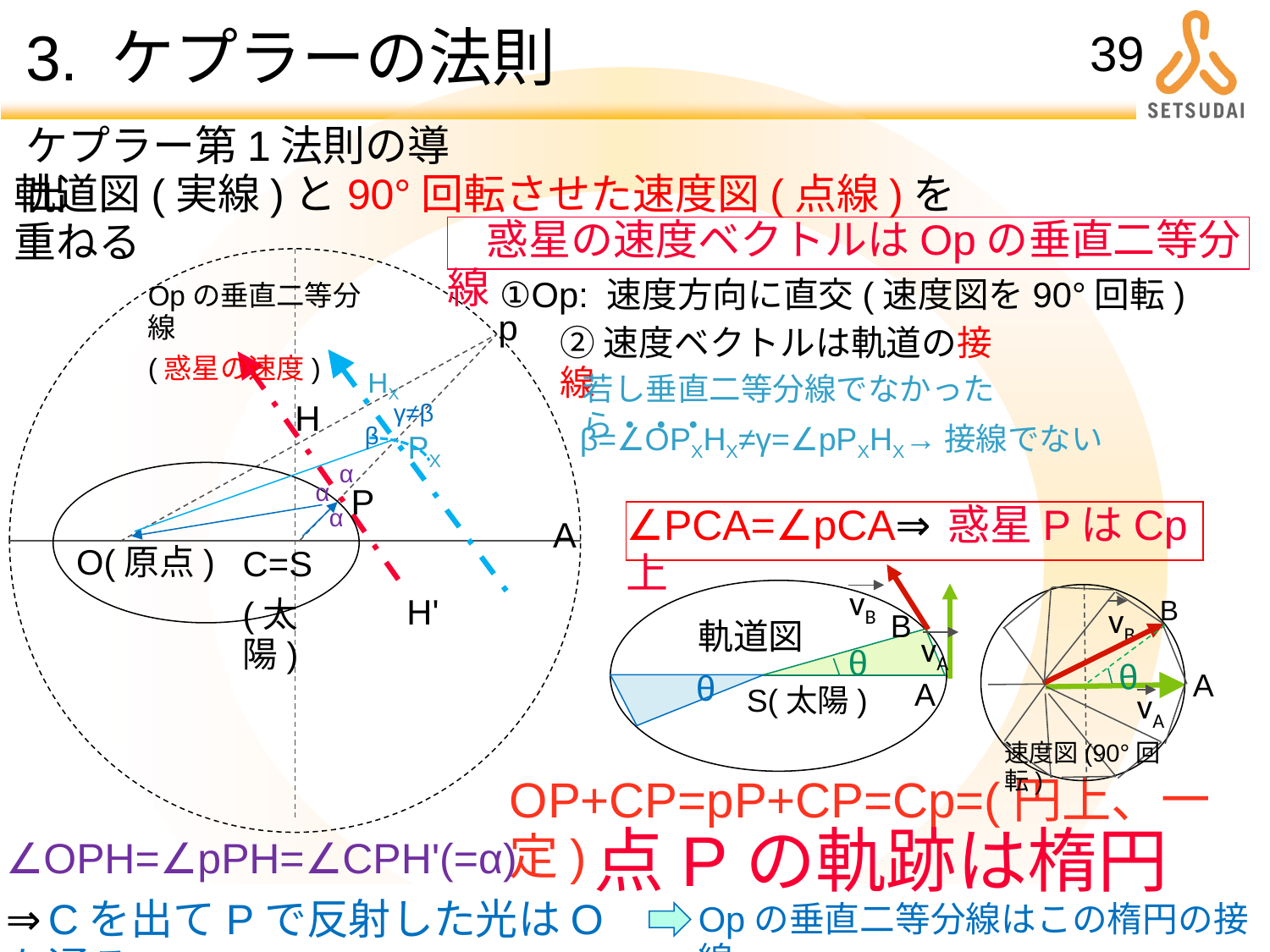

# 3. ケプラーの法則
39
ケプラー第1法則の導出
軌道図(実線)と90°回転させた速度図(点線)を重ねる
　惑星の速度ベクトルはOpの垂直二等分線

①Op: 速度方向に直交(速度図を90°回転)
Opの垂直二等分線
(惑星の速度)
p
②速度ベクトルは軌道の接線
HX
若し垂直二等分線でなかったら・・・
H
γ≠β
β=∠OPXHX≠γ=∠pPXHX→接線でない
β
PX

α

α
P
∠PCA=∠pCA⇒惑星PはCp上
α
A
O(原点)
C=S
(太陽)
vB

vA

B
vB
B
軌道図

θ
θ
A
θ

A
S(太陽)
vA
速度図(90°回転)
H'
OP+CP=pP+CP=Cp=(円上、一定)
点Pの軌跡は楕円
∠OPH=∠pPH=∠CPH'(=α)
⇒Cを出てPで反射した光はOを通る

Opの垂直二等分線はこの楕円の接線